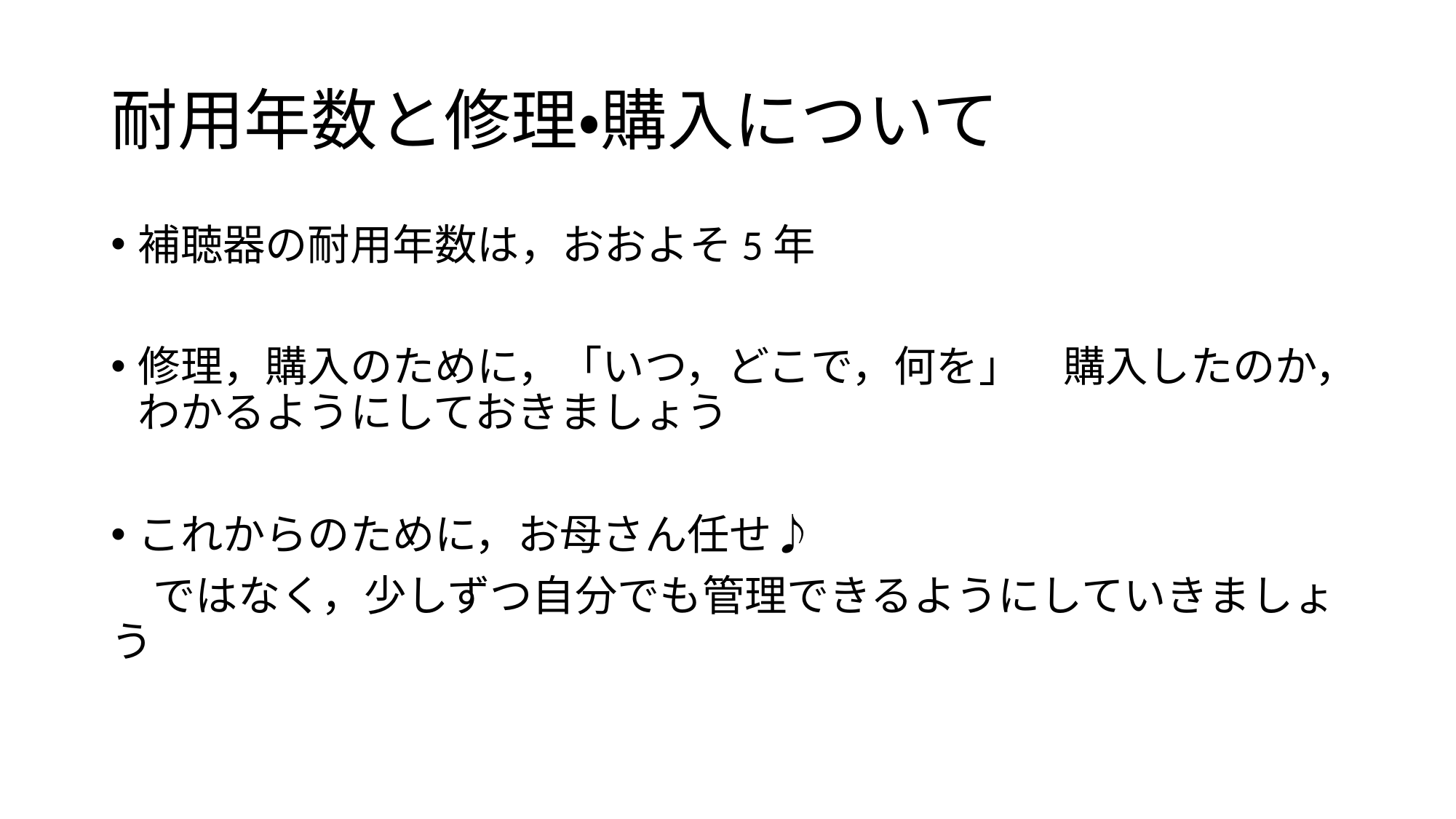

# 耐用年数と修理・購入について
補聴器の耐用年数は，おおよそ5年

修理，購入のために，「いつ，どこで，何を」　購入したのか，わかるようにしておきましょう

これからのために，お母さん任せ♪
　ではなく，少しずつ自分でも管理できるようにしていきましょう